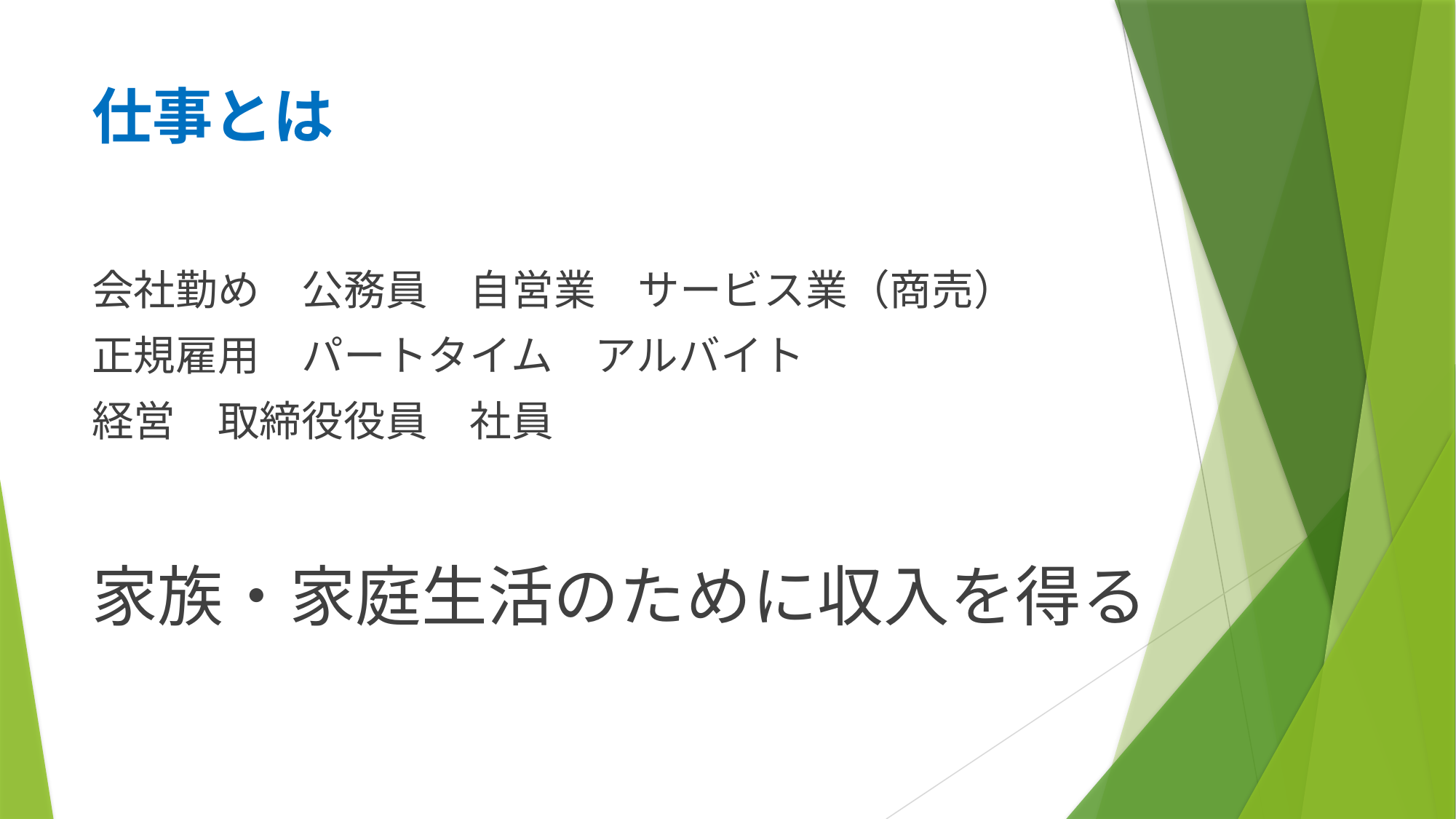

# 仕事とは
会社勤め　公務員　自営業　サービス業（商売）
正規雇用　パートタイム　アルバイト
経営　取締役役員　社員

家族・家庭生活のために収入を得る